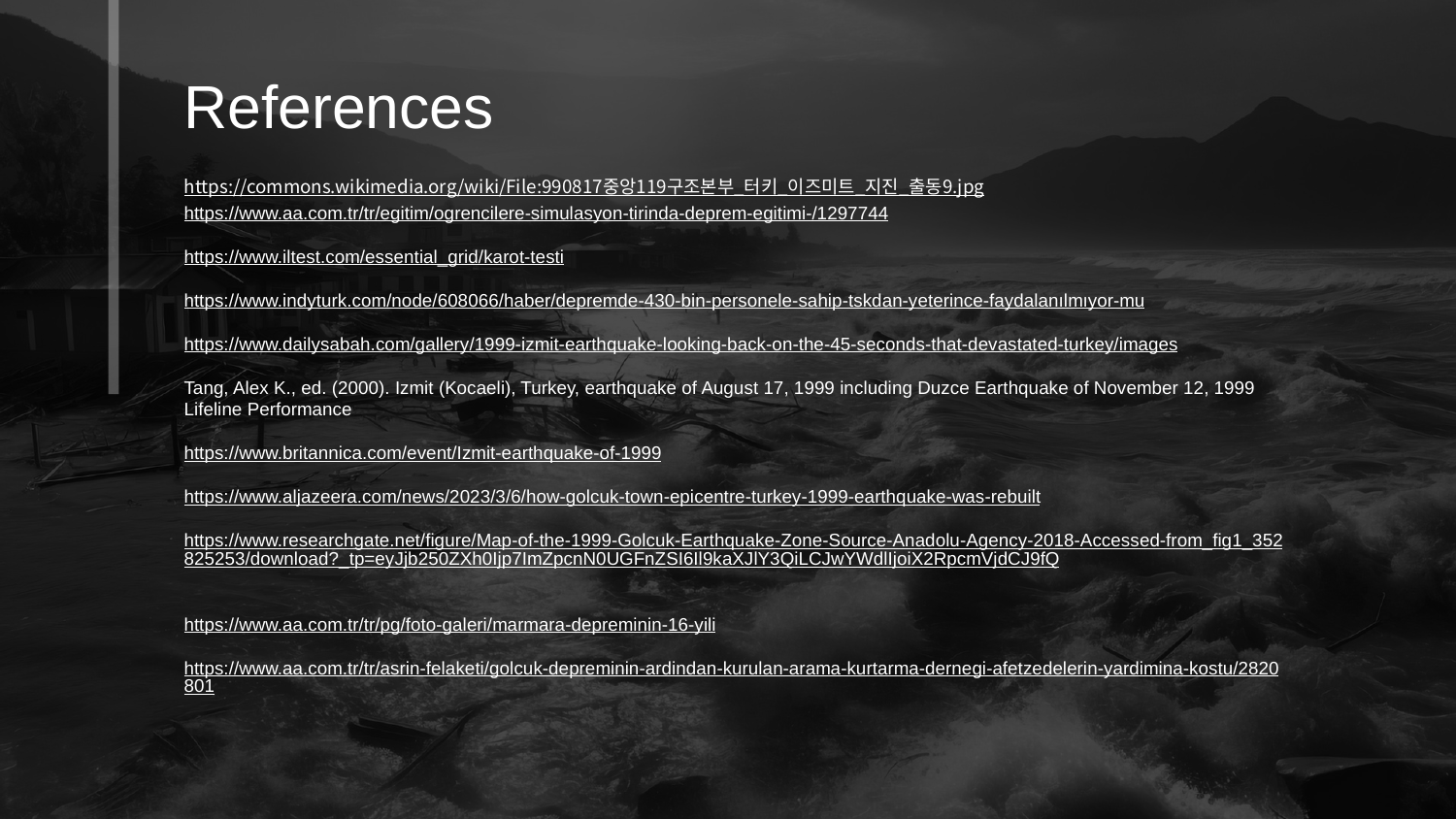

# References https://commons.wikimedia.org/wiki/File:990817중앙119구조본부_터키_이즈미트_지진_출동9.jpg https://www.aa.com.tr/tr/egitim/ogrencilere-simulasyon-tirinda-deprem-egitimi-/1297744 https://www.iltest.com/essential_grid/karot-testi https://www.indyturk.com/node/608066/haber/depremde-430-bin-personele-sahip-tskdan-yeterince-faydalanılmıyor-mu https://www.dailysabah.com/gallery/1999-izmit-earthquake-looking-back-on-the-45-seconds-that-devastated-turkey/images Tang, Alex K., ed. (2000). Izmit (Kocaeli), Turkey, earthquake of August 17, 1999 including Duzce Earthquake of November 12, 1999 Lifeline Performance https://www.britannica.com/event/Izmit-earthquake-of-1999 https://www.aljazeera.com/news/2023/3/6/how-golcuk-town-epicentre-turkey-1999-earthquake-was-rebuilt https://www.researchgate.net/figure/Map-of-the-1999-Golcuk-Earthquake-Zone-Source-Anadolu-Agency-2018-Accessed-from_fig1_352825253/download?_tp=eyJjb250ZXh0Ijp7ImZpcnN0UGFnZSI6Il9kaXJlY3QiLCJwYWdlIjoiX2RpcmVjdCJ9fQ https://www.aa.com.tr/tr/pg/foto-galeri/marmara-depreminin-16-yili https://www.aa.com.tr/tr/asrin-felaketi/golcuk-depreminin-ardindan-kurulan-arama-kurtarma-dernegi-afetzedelerin-yardimina-kostu/2820801